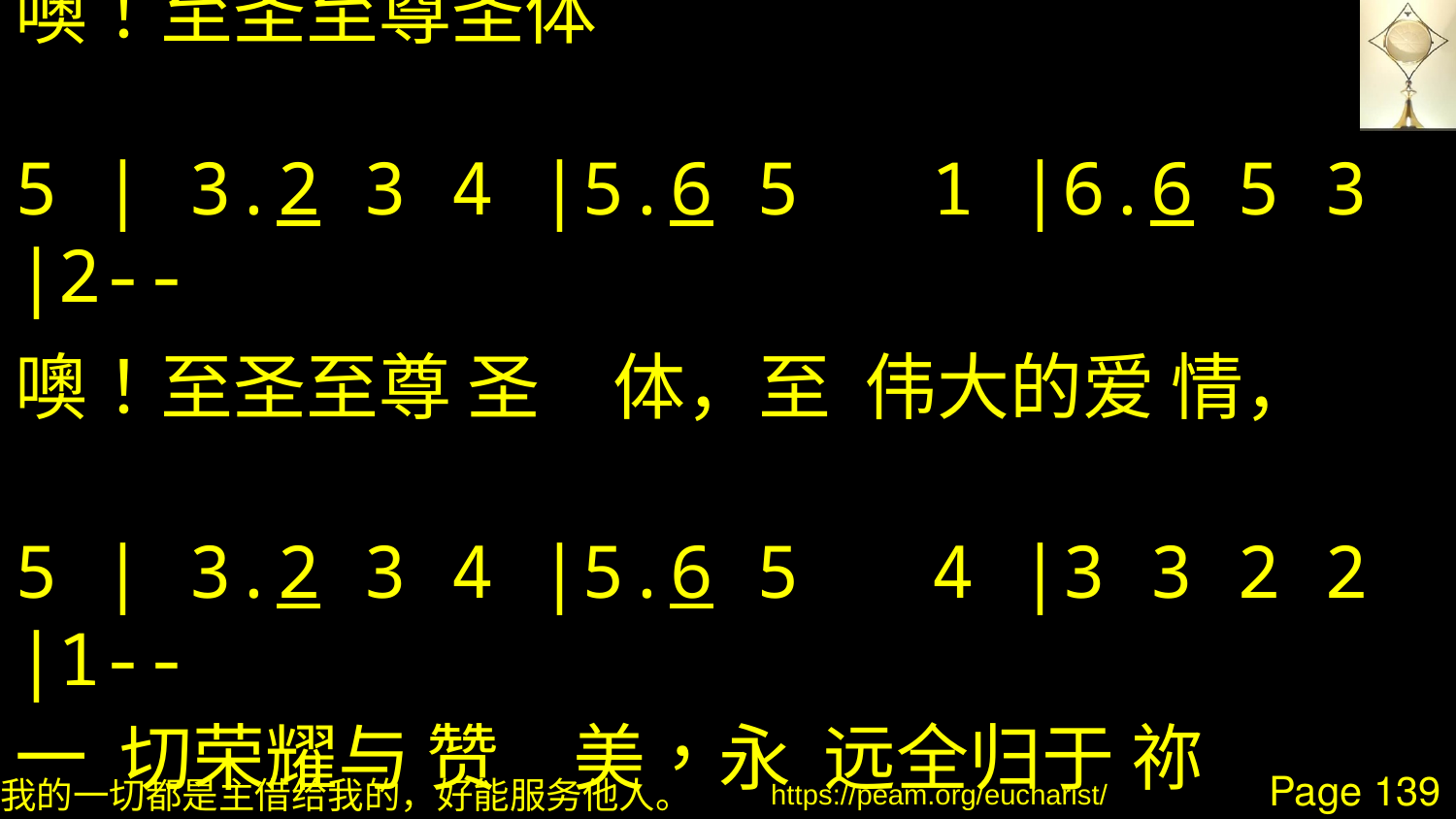

噢！至圣至尊圣体

                     .
5 | 3.2 3 4 |5.6 5   1 |6.6 5 3 |2--
.
噢！至圣至尊 圣　体，至  伟大的爱 情，

5 | 3.2 3 4 |5.6 5   4 |3 3 2 2 |1--
.
一  切荣耀与 赞　美，永  远全归于 祢